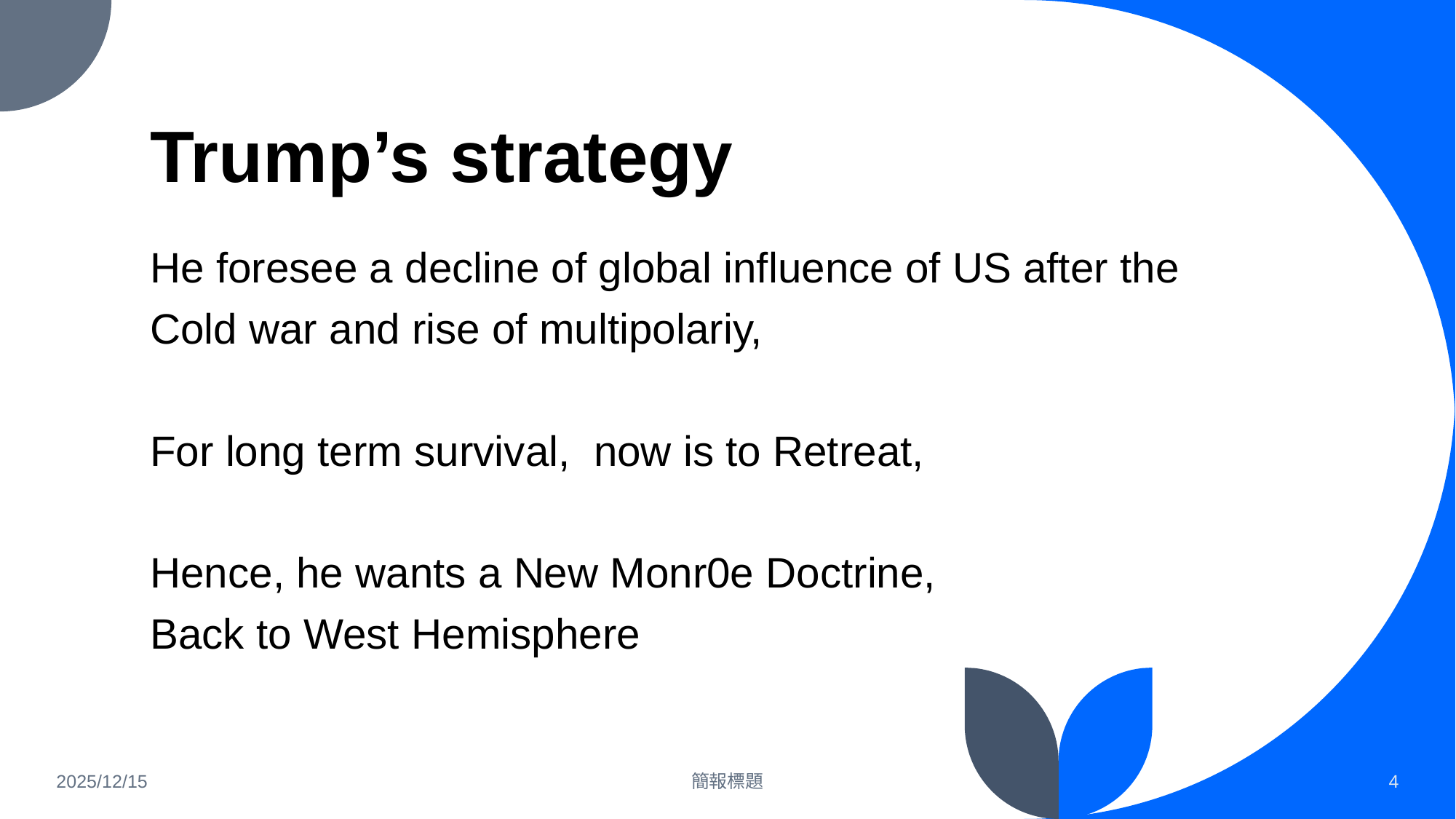

# Trump’s strategy
He foresee a decline of global influence of US after the
Cold war and rise of multipolariy,

For long term survival,  now is to Retreat,

Hence, he wants a New Monr0e Doctrine,
Back to West Hemisphere
2025/12/15
簡報標題
4